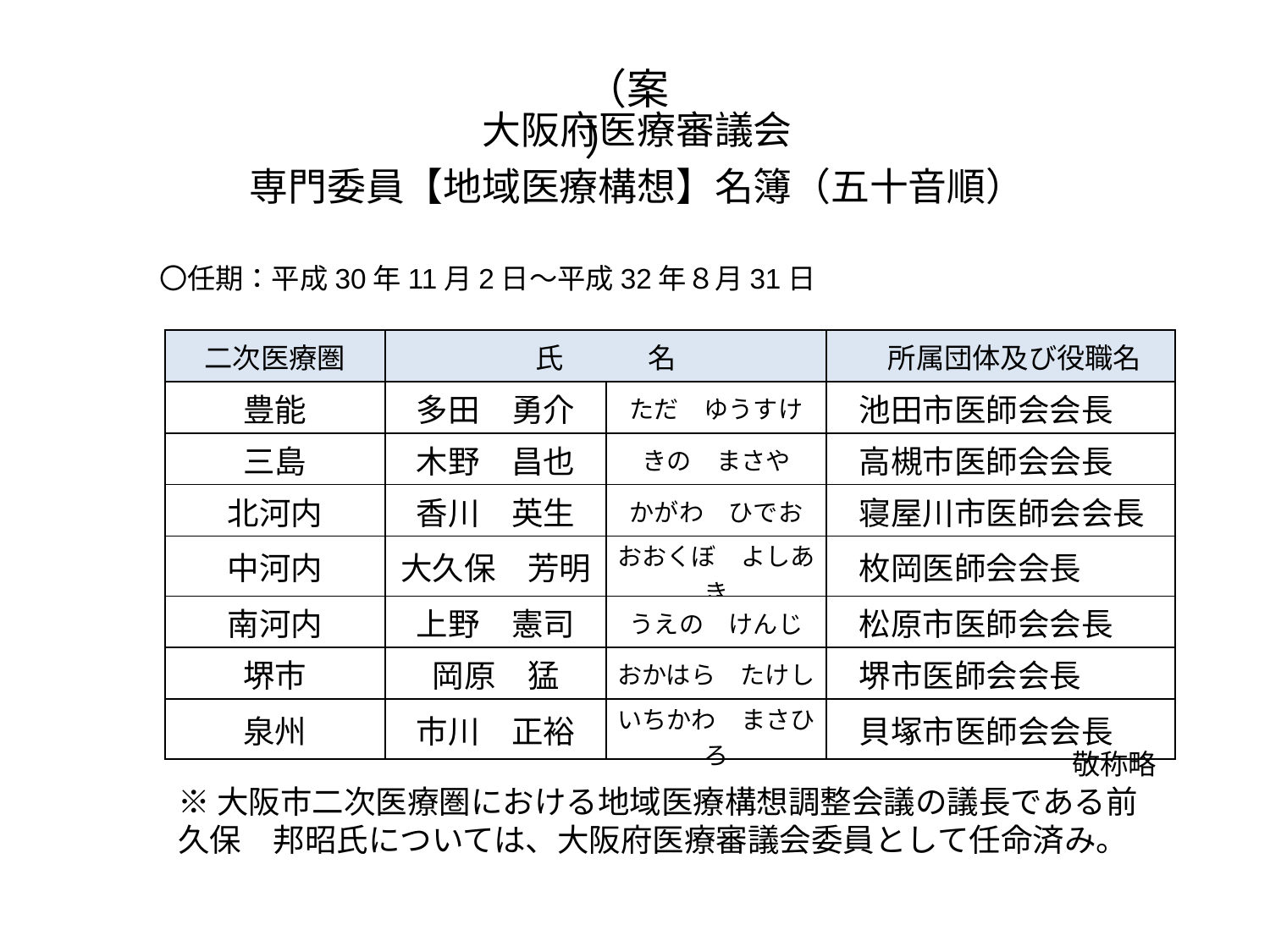

（案）
# 大阪府医療審議会 専門委員【地域医療構想】名簿（五十音順）
〇任期：平成30年11月2日～平成32年８月31日
| 二次医療圏 | 氏　　　名 |  | 所属団体及び役職名 |
| --- | --- | --- | --- |
| 豊能 | 多田　勇介 | ただ　ゆうすけ | 池田市医師会会長 |
| 三島 | 木野　昌也 | きの　まさや | 高槻市医師会会長 |
| 北河内 | 香川　英生 | かがわ　ひでお | 寝屋川市医師会会長 |
| 中河内 | 大久保　芳明 | おおくぼ　よしあき | 枚岡医師会会長 |
| 南河内 | 上野　憲司 | うえの　けんじ | 松原市医師会会長 |
| 堺市 | 岡原　猛 | おかはら　たけし | 堺市医師会会長 |
| 泉州 | 市川　正裕 | いちかわ　まさひろ | 貝塚市医師会会長 |
　敬称略
※大阪市二次医療圏における地域医療構想調整会議の議長である前久保　邦昭氏については、大阪府医療審議会委員として任命済み。